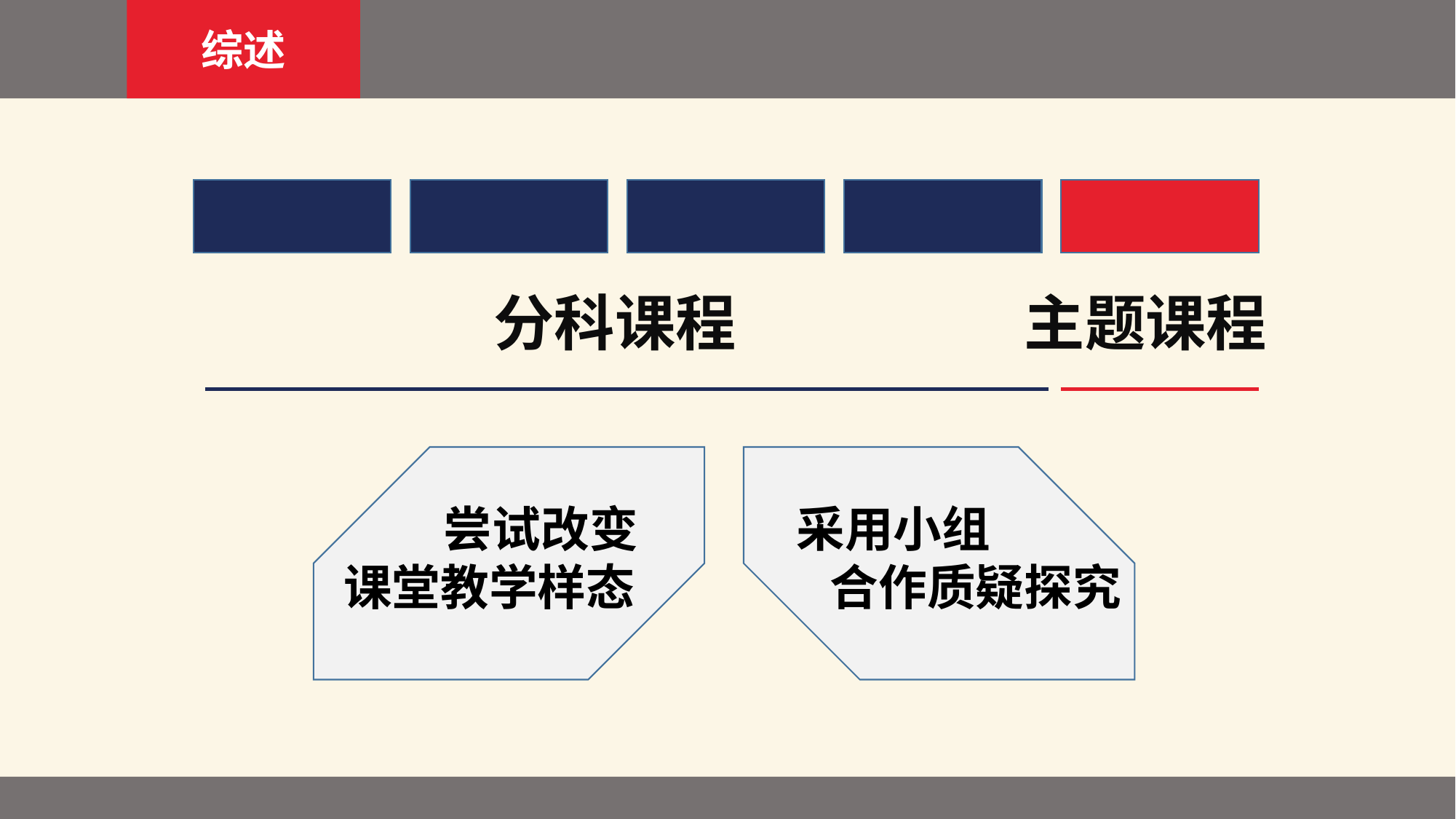

综述

分科课程
主题课程

        尝试改变
课堂教学样态
采用小组
  合作质疑探究